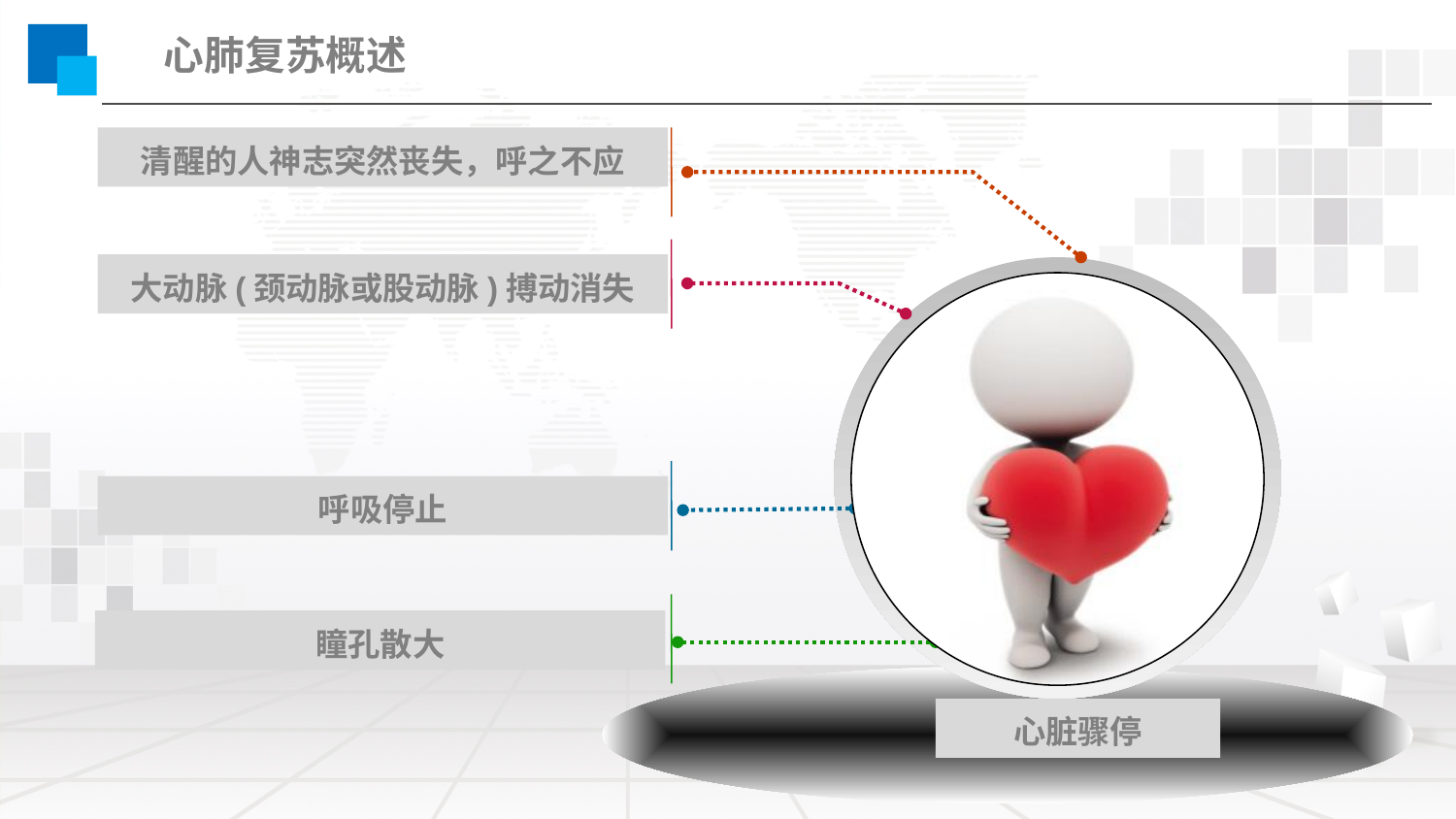

心肺复苏概述
清醒的人神志突然丧失，呼之不应

65,400

大动脉(颈动脉或股动脉)搏动消失

呼吸停止

瞳孔散大

心脏骤停